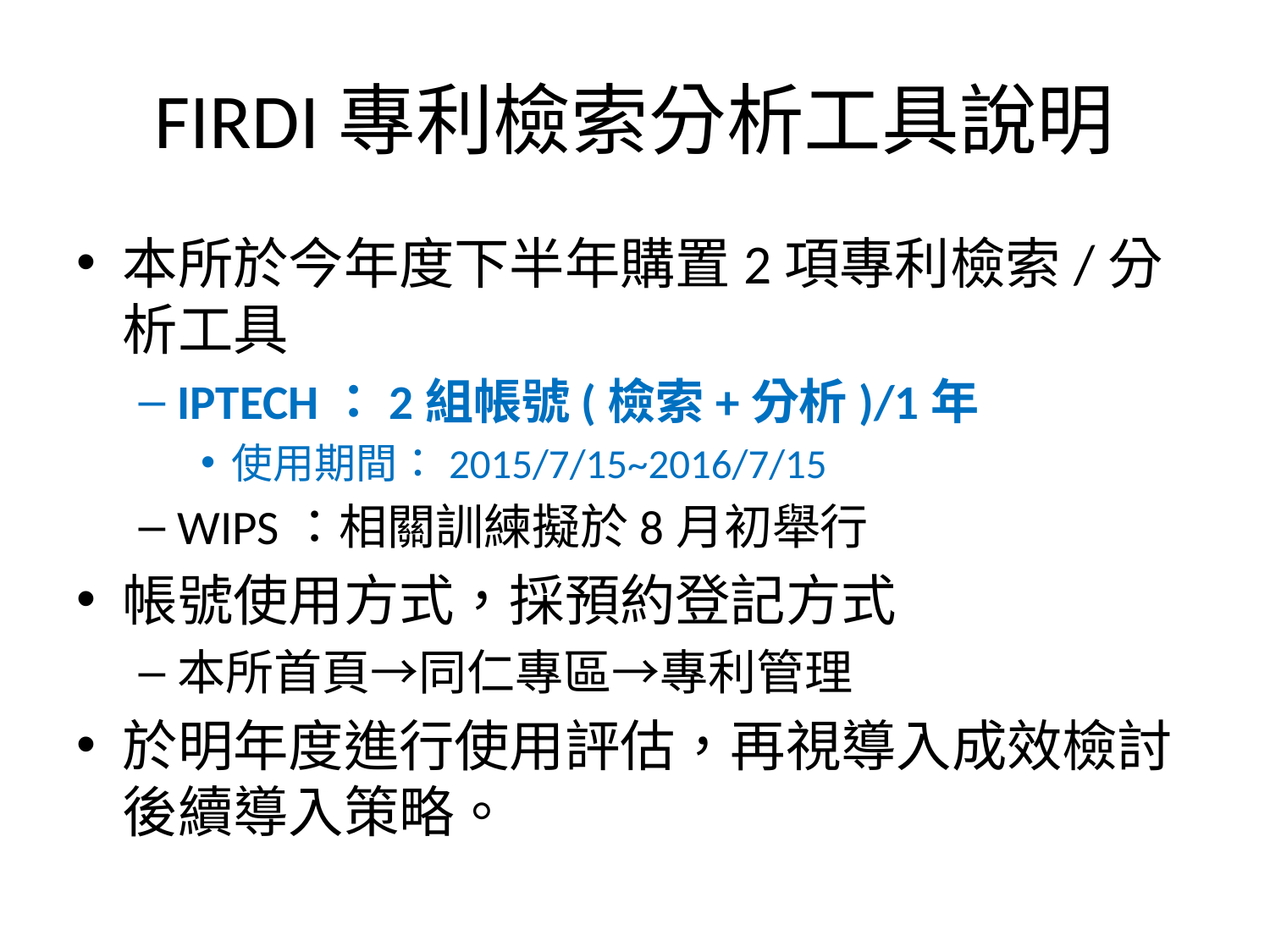

# FIRDI專利檢索分析工具說明
本所於今年度下半年購置2項專利檢索/分析工具
IPTECH：2組帳號(檢索+分析)/1年
使用期間：2015/7/15~2016/7/15
WIPS：相關訓練擬於8月初舉行
帳號使用方式，採預約登記方式
本所首頁→同仁專區→專利管理
於明年度進行使用評估，再視導入成效檢討後續導入策略。